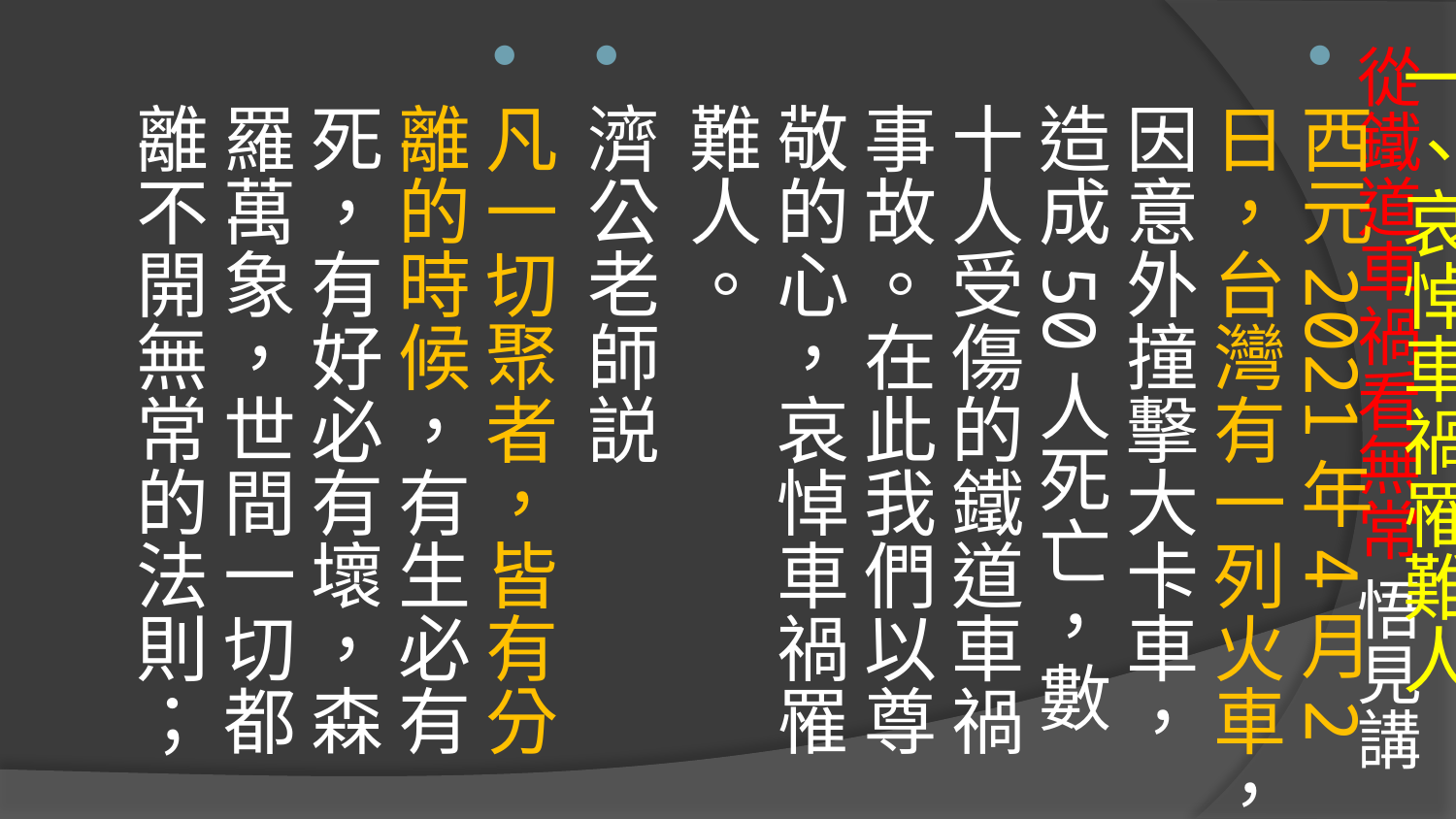

一、哀悼車禍罹難人
西元2021年4月2日，台灣有一列火車，因意外撞擊大卡車，造成50人死亡，數十人受傷的鐵道車禍事故。在此我們以尊敬的心，哀悼車禍罹難人。
濟公老師説
凡一切聚者，皆有分離的時候，有生必有死，有好必有壞，森羅萬象，世間一切都離不開無常的法則；

# 從鐵道車禍看無常 悟見講